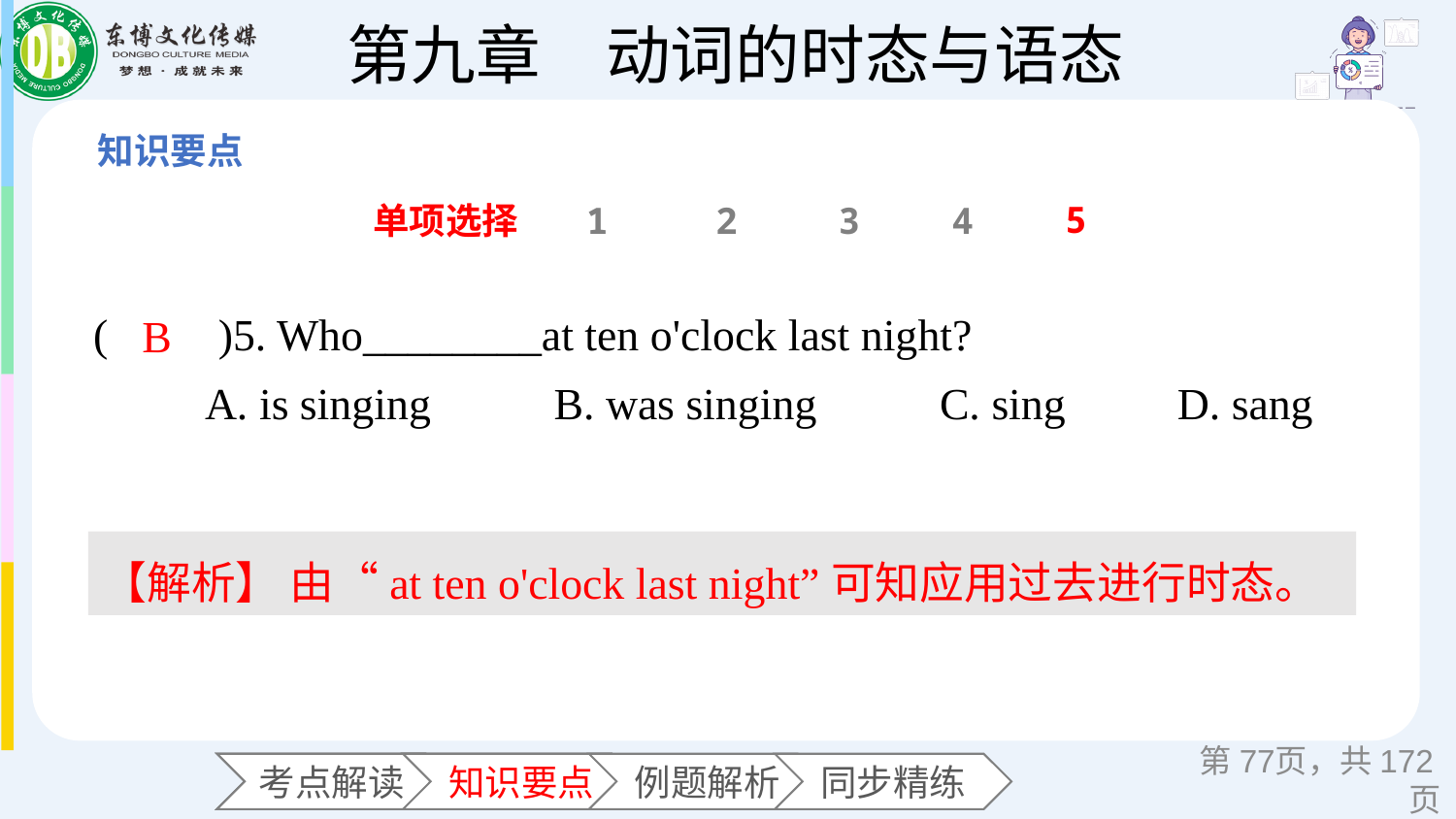

5
单项选择
1
2
3
4
(　　)5. Who________at ten o'clock last night?
          A. is singing           B. was singing           C. sing          D. sang
B
【解析】 由“at ten o'clock last night”可知应用过去进行时态。
第77页，共172页